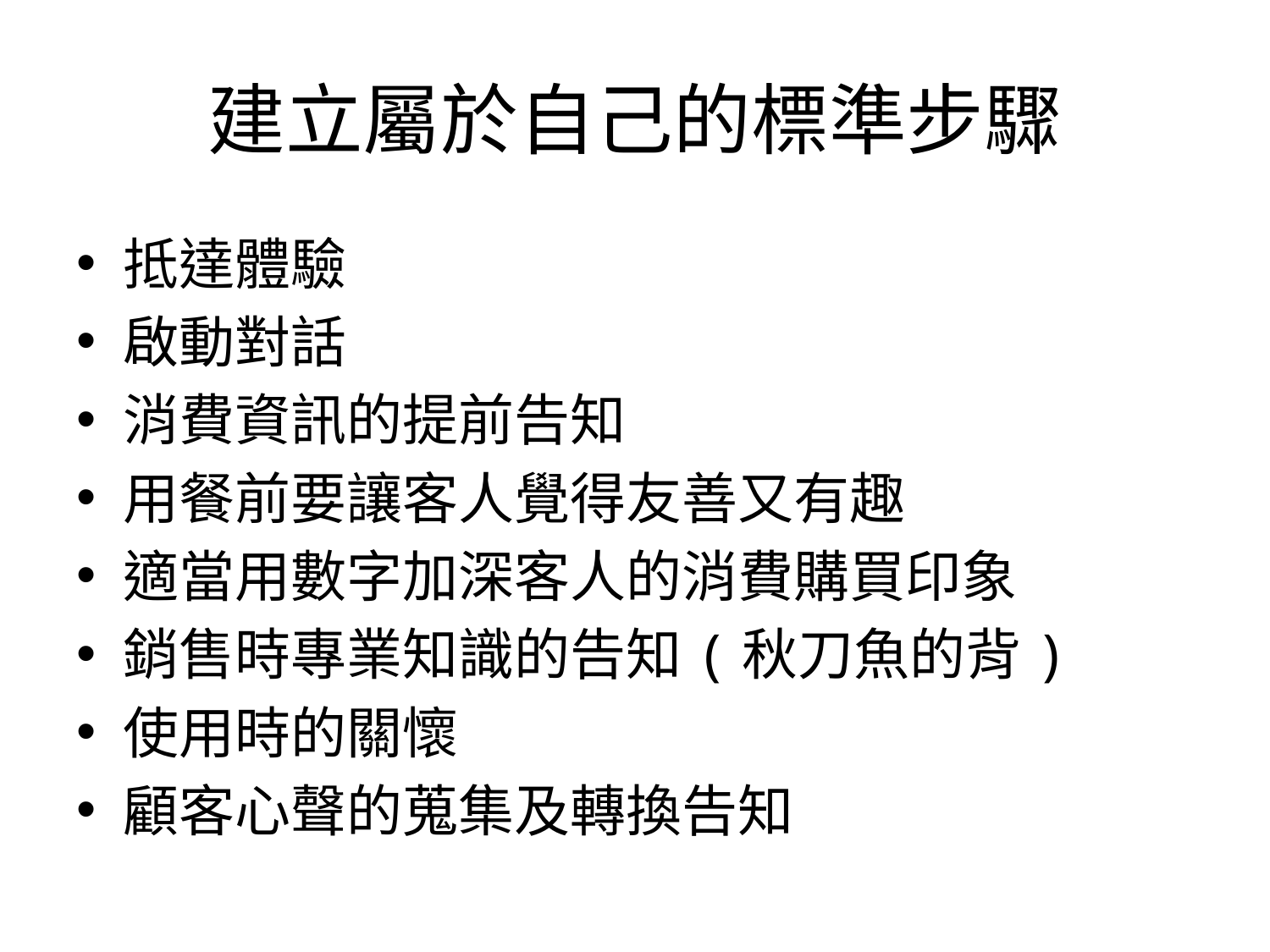

# 建立屬於自己的標準步驟
抵達體驗
啟動對話
消費資訊的提前告知
用餐前要讓客人覺得友善又有趣
適當用數字加深客人的消費購買印象
銷售時專業知識的告知(秋刀魚的背)
使用時的關懷
顧客心聲的蒐集及轉換告知